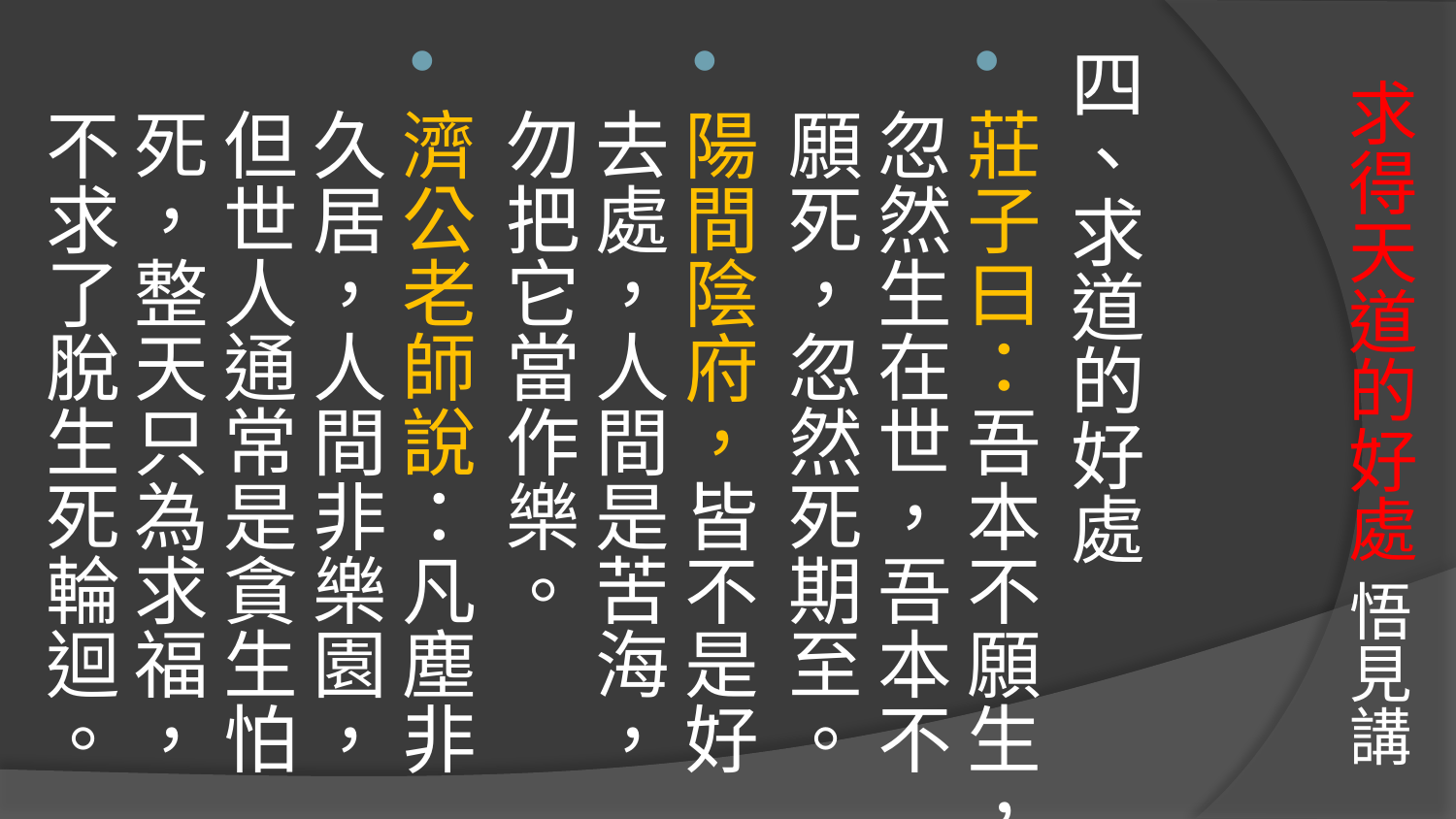

# 求得天道的好處 悟見講
四、求道的好處
莊子曰：吾本不願生，忽然生在世，吾本不願死，忽然死期至。
陽間陰府，皆不是好去處，人間是苦海，勿把它當作樂。
濟公老師說：凡塵非久居，人間非樂園，但世人通常是貪生怕死，整天只為求福，不求了脫生死輪迴。